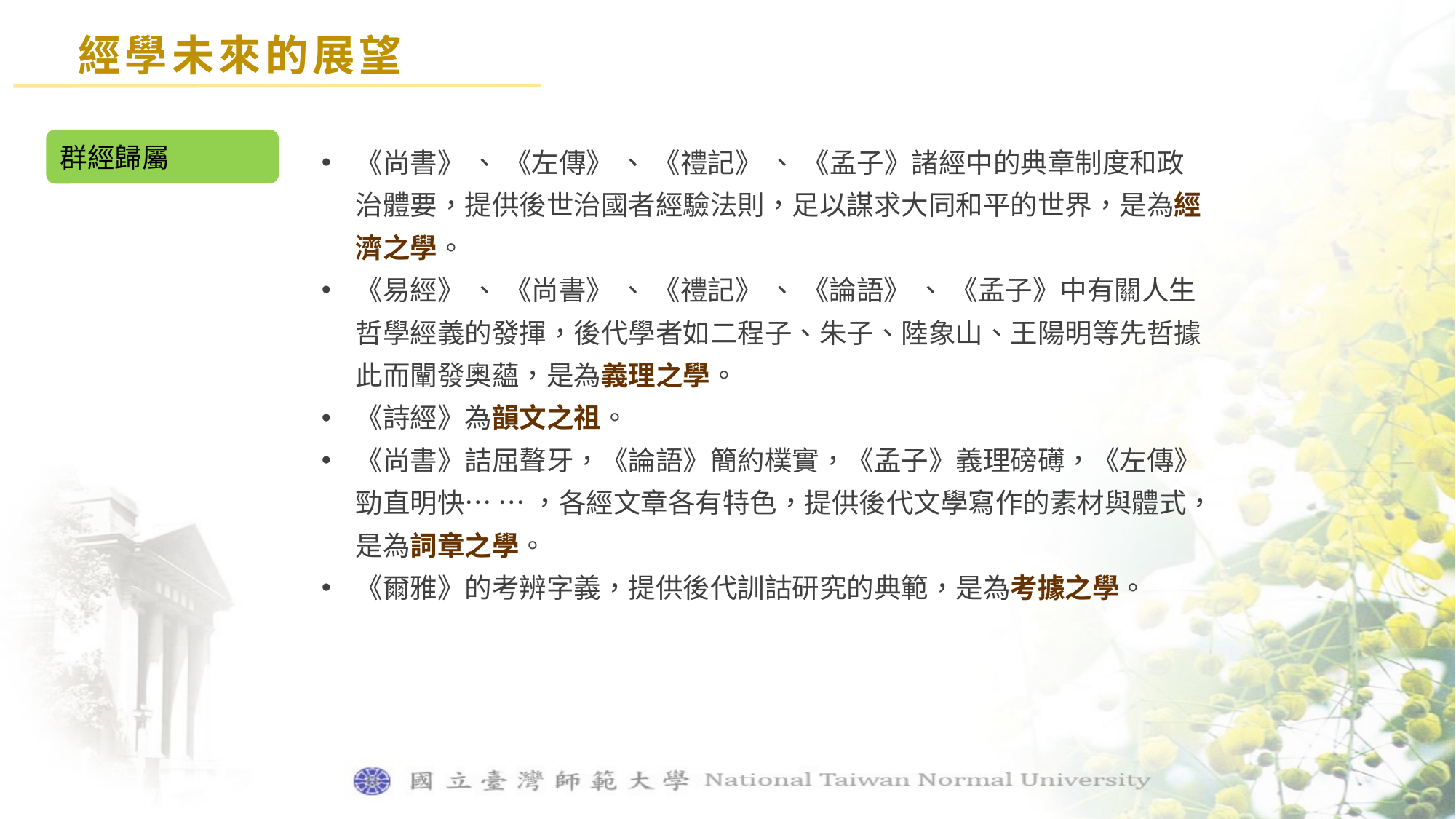

經學未來的展望
群經歸屬
《尚書》 、 《左傳》 、 《禮記》 、 《孟子》諸經中的典章制度和政治體要，提供後世治國者經驗法則，足以謀求大同和平的世界，是為經濟之學。
《易經》 、 《尚書》 、 《禮記》 、 《論語》 、 《孟子》中有關人生哲學經義的發揮，後代學者如二程子、朱子、陸象山、王陽明等先哲據此而闡發奧蘊，是為義理之學。
《詩經》為韻文之祖。
《尚書》詰屈聱牙，《論語》簡約樸實，《孟子》義理磅礡，《左傳》勁直明快… … ，各經文章各有特色，提供後代文學寫作的素材與體式，是為詞章之學。
《爾雅》的考辨字義，提供後代訓詁研究的典範，是為考據之學。